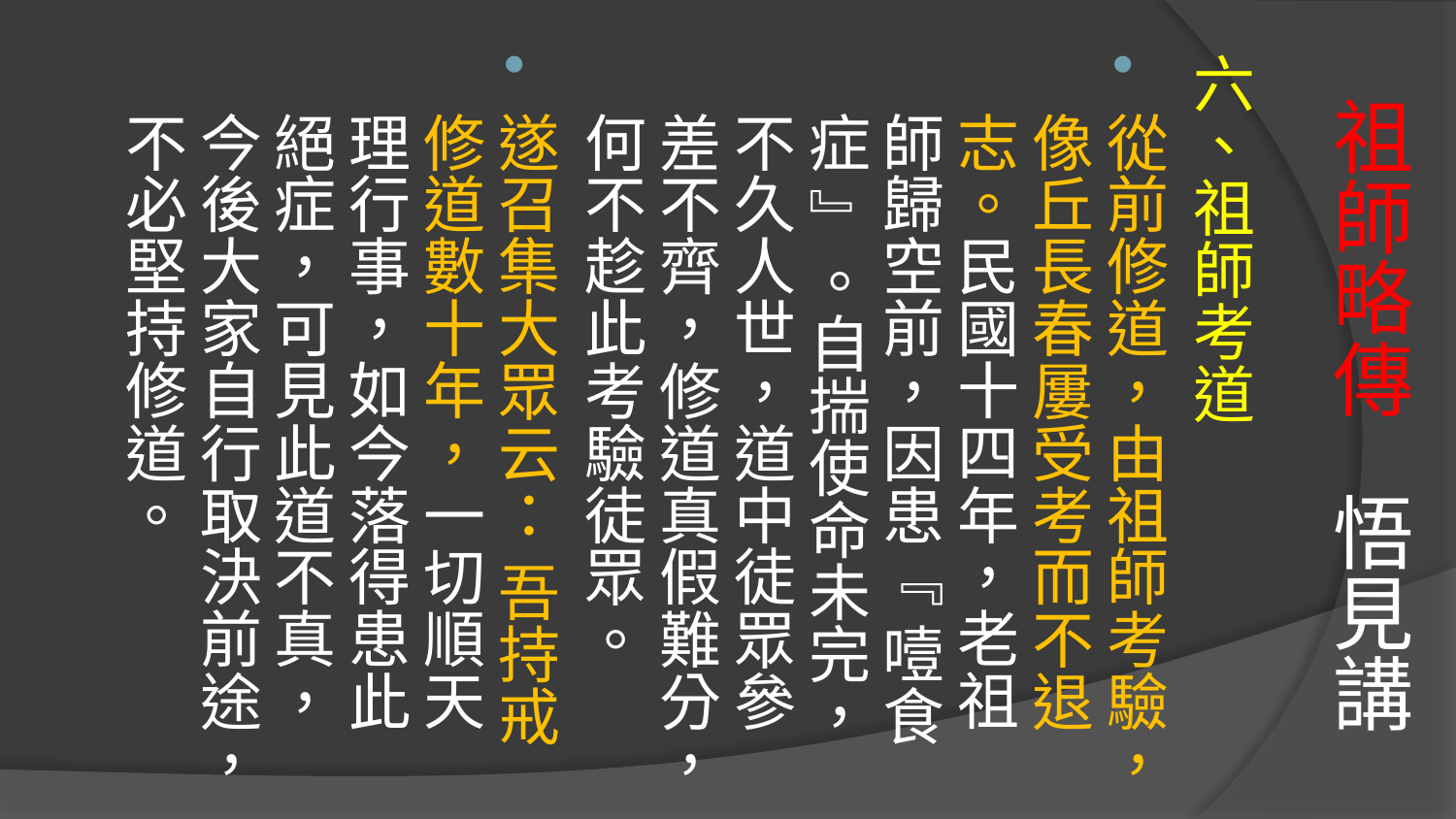

六、祖師考道
從前修道，由祖師考驗，像丘長春屢受考而不退志。民國十四年，老祖師歸空前，因患『 噎食症 』。自揣使命未完，不久人世，道中徒眾參差不齊，修道真假難分，何不趁此考驗徒眾。
遂召集大眾云： 吾持戒修道數十年，一切順天理行事，如今落得患此絕症，可見此道不真，今後大家自行取決前途，不必堅持修道。

# 祖師略傳    悟見講